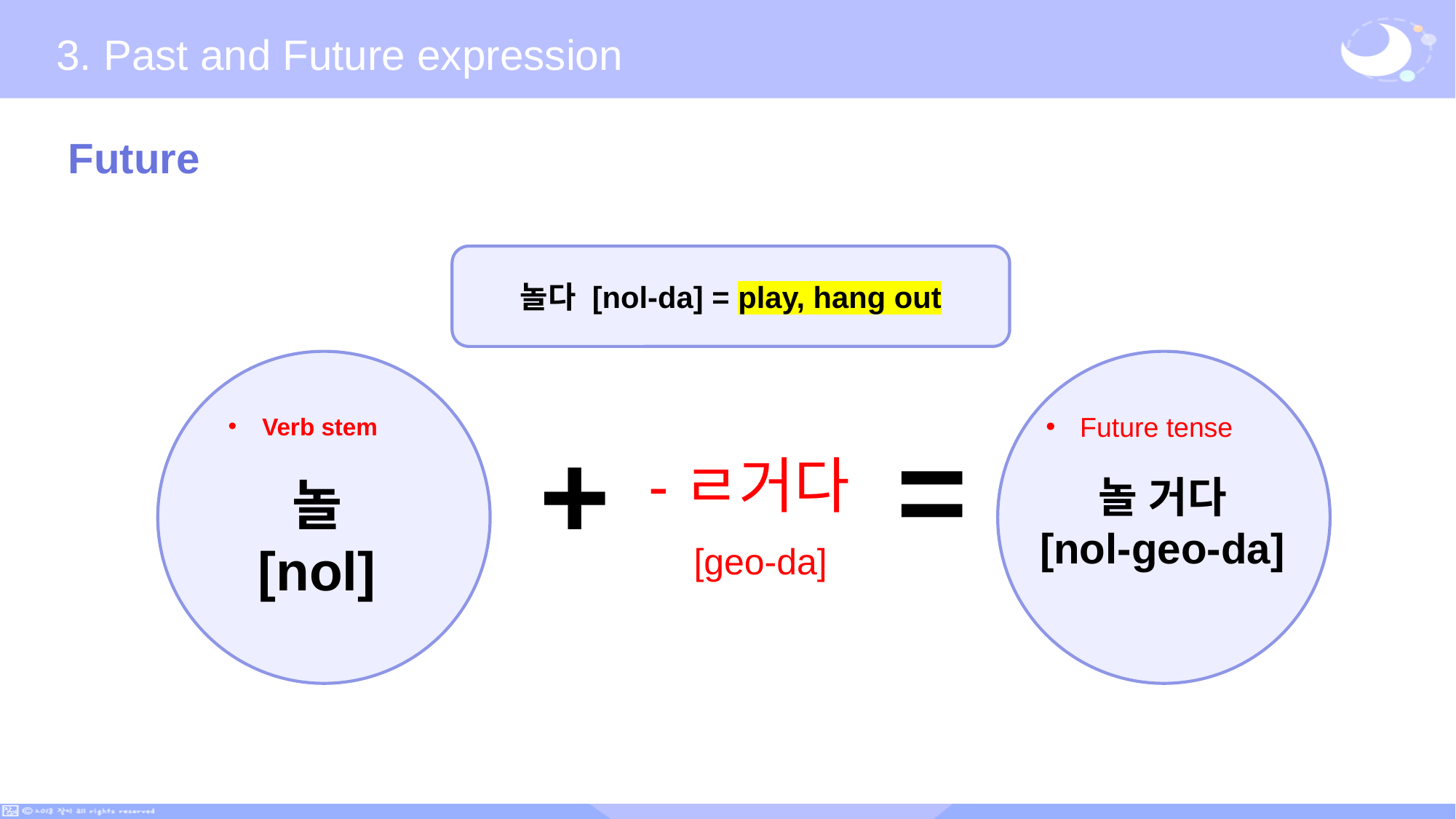

3. Past and Future expression
Future
놀다 [nol-da] = play, hang out

Future tense
Verb stem
=
+
-ㄹ거다
   [geo-da]
놀
[nol]
놀 거다
[nol-geo-da]